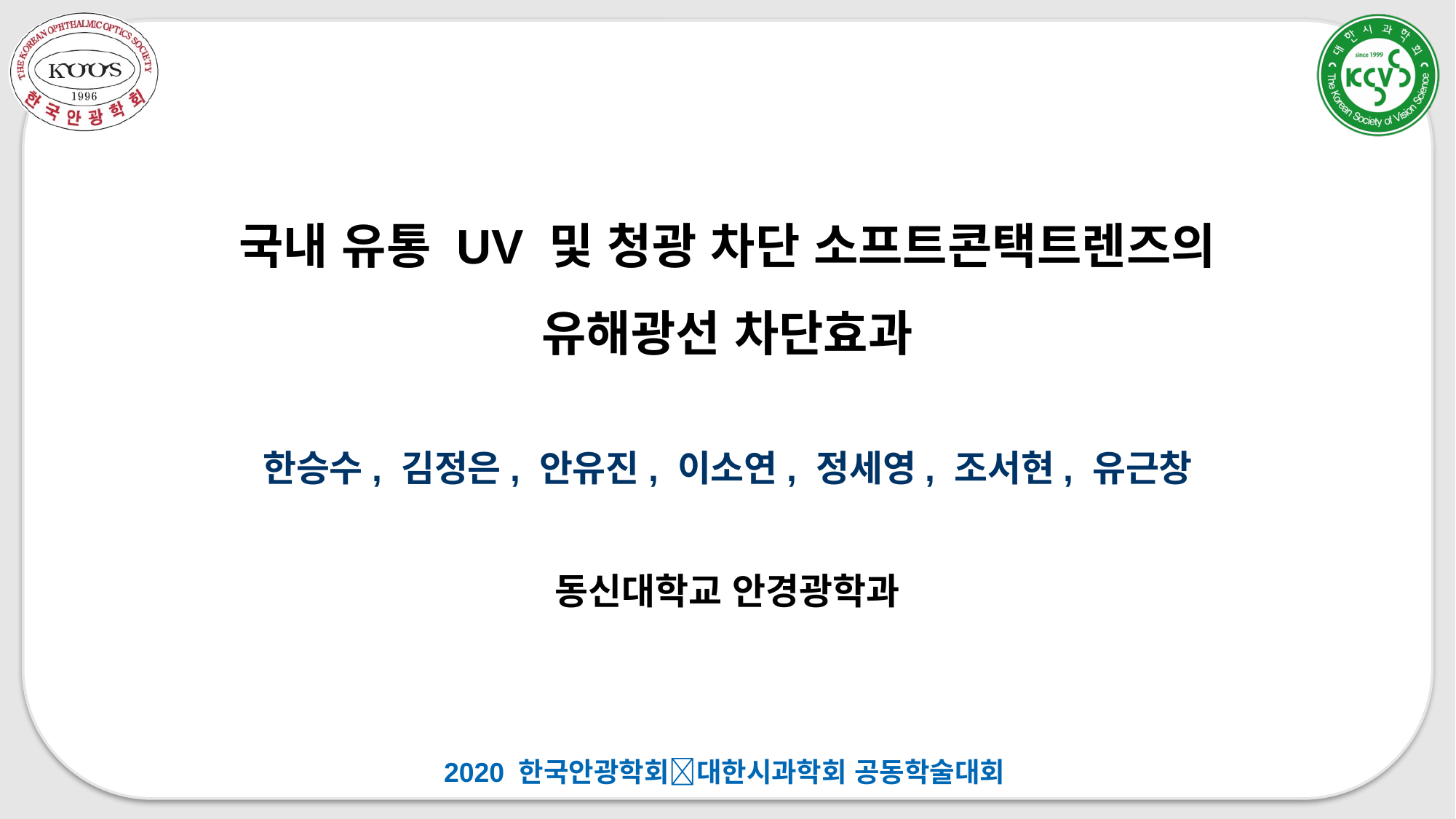

# 국내 유통 UV 및 청광 차단 소프트콘택트렌즈의 유해광선 차단효과

한승수, 김정은, 안유진, 이소연, 정세영, 조서현, 유근창
동신대학교 안경광학과